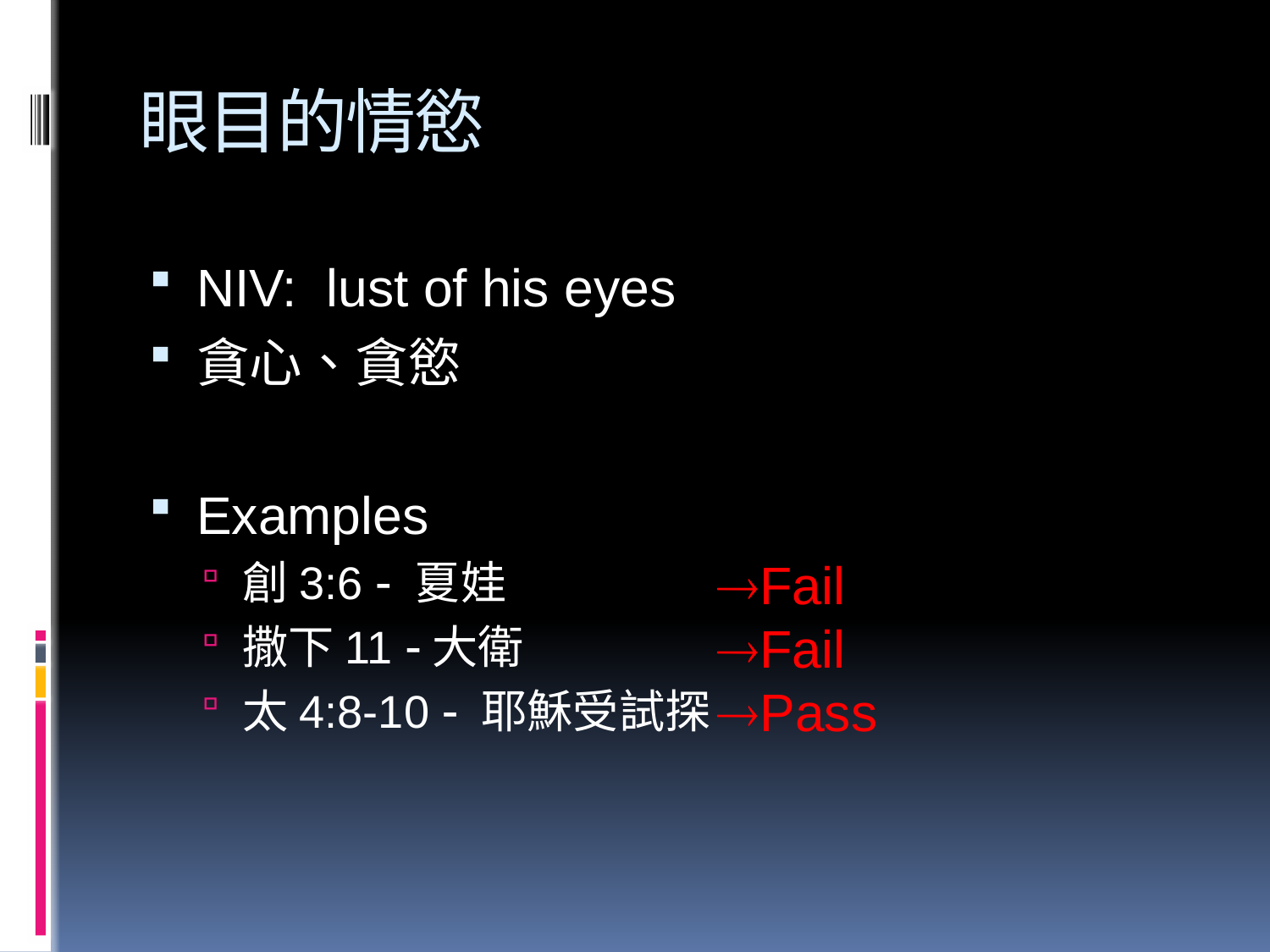

# 眼目的情慾
NIV:  lust of his eyes
貪心、貪慾

Examples
創3:6 − 夏娃
撒下11 −大衛
太4:8-10 − 耶穌受試探

→Fail
→Fail
→Pass